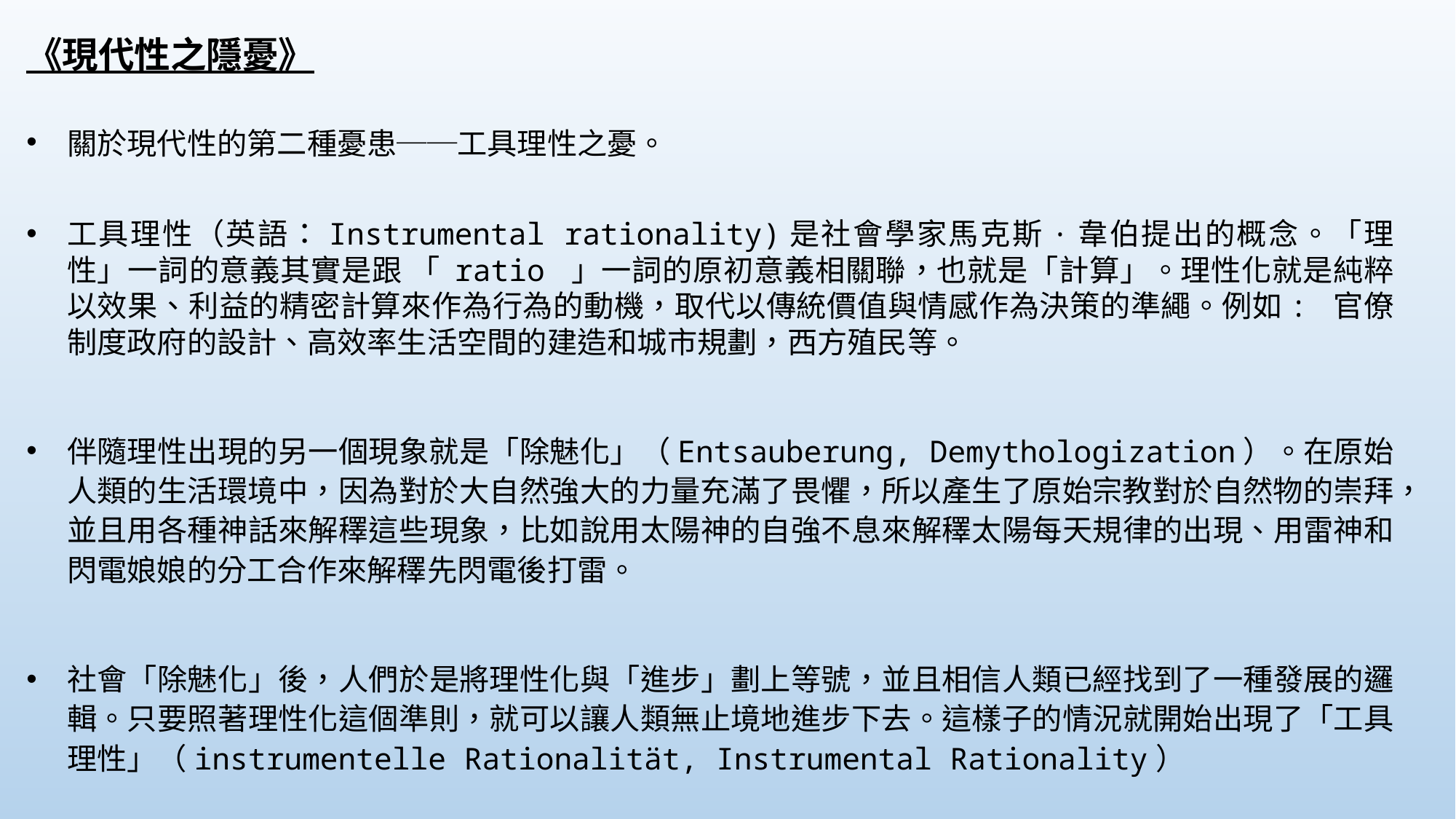

《現代性之隱憂》

關於現代性的第二種憂患──工具理性之憂。

工具理性（英語：Instrumental rationality)是社會學家馬克斯·韋伯提出的概念。「理性」一詞的意義其實是跟 「 ratio 」一詞的原初意義相關聯，也就是「計算」。理性化就是純粹以效果、利益的精密計算來作為行為的動機，取代以傳統價值與情感作為決策的準繩。例如: 官僚制度政府的設計、高效率生活空間的建造和城市規劃，西方殖民等。

伴隨理性出現的另一個現象就是「除魅化」（Entsauberung, Demythologization）。在原始人類的生活環境中，因為對於大自然強大的力量充滿了畏懼，所以產生了原始宗教對於自然物的崇拜，並且用各種神話來解䆁這些現象，比如說用太陽神的自強不息來解䆁太陽每天規律的出現、用雷神和閃電娘娘的分工合作來解䆁先閃電後打雷。

社會「除魅化」後，人們於是將理性化與「進步」劃上等號，並且相信人類已經找到了一種發展的邏輯。只要照著理性化這個準則，就可以讓人類無止境地進步下去。這樣子的情況就開始出現了「工具理性」（instrumentelle Rationalität, Instrumental Rationality）